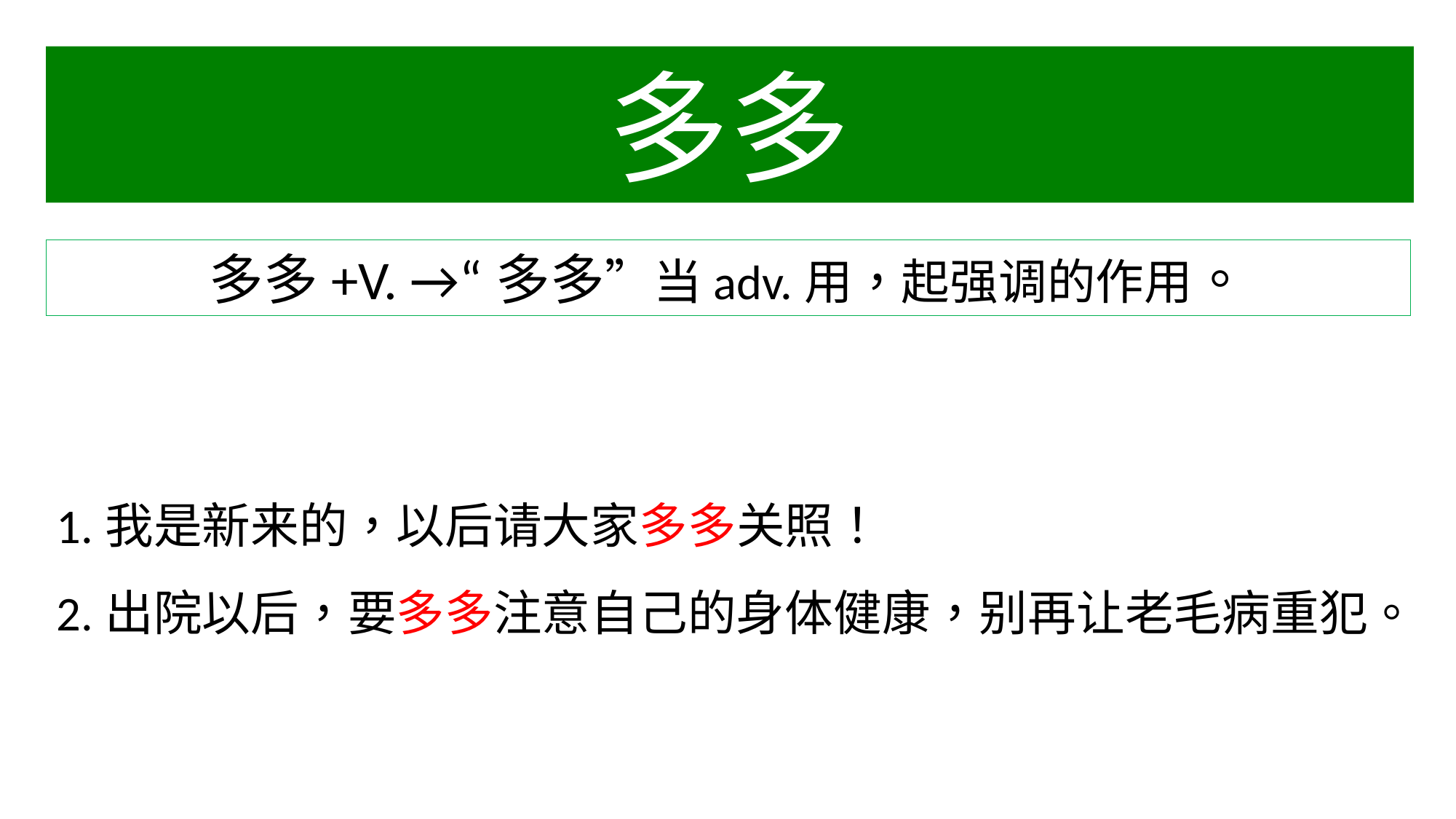

多多
多多+V. →“多多”当adv.用，起强调的作用。
1.我是新来的，以后请大家多多关照！
2.出院以后，要多多注意自己的身体健康，别再让老毛病重犯。